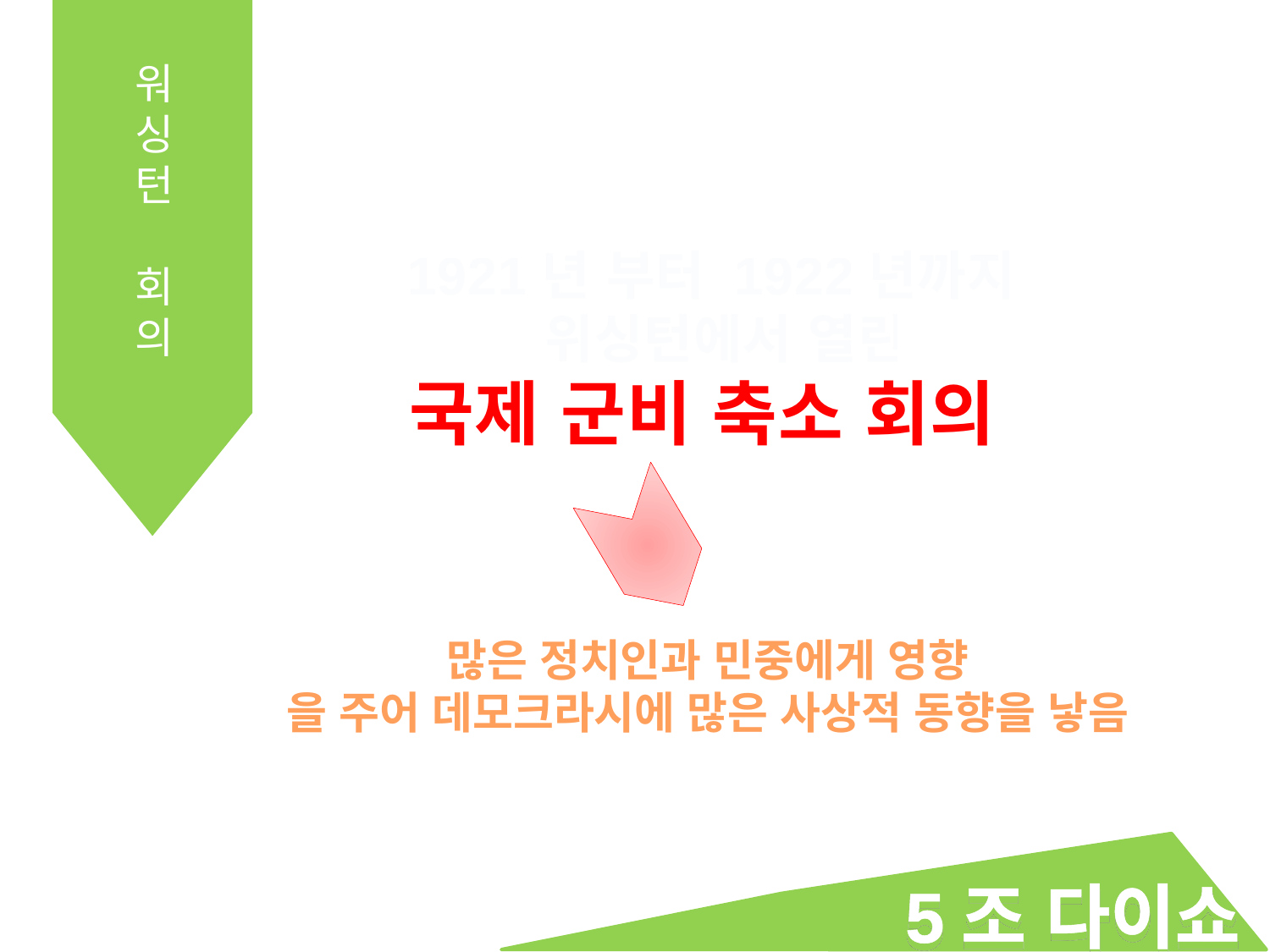

워
싱
턴

회의
1921년 부터 1922년까지
 위싱턴에서 열린
국제 군비 축소 회의

많은 정치인과 민중에게 영향
을 주어 데모크라시에 많은 사상적 동향을 낳음